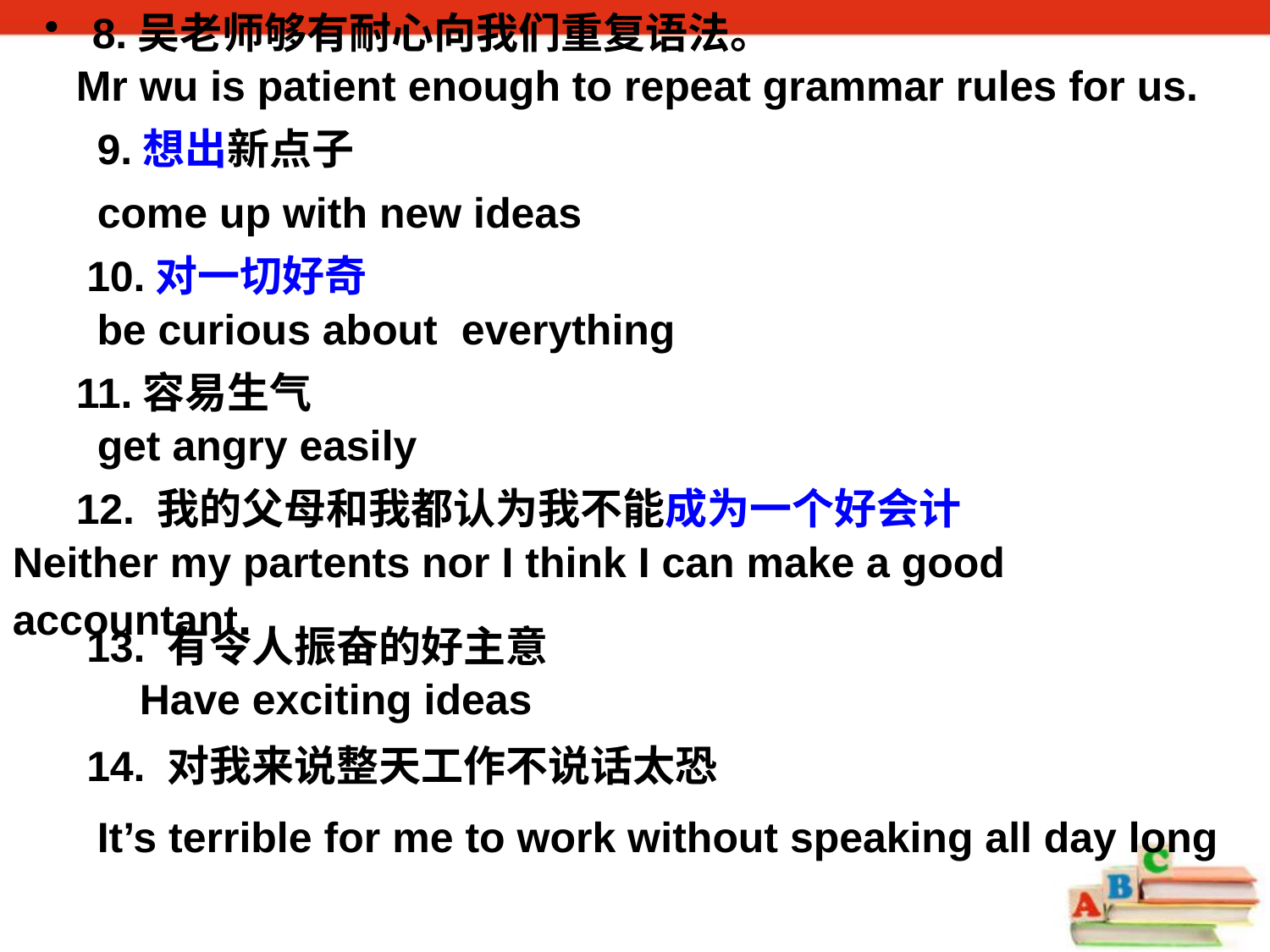

8.吴老师够有耐心向我们重复语法。
Mr wu is patient enough to repeat grammar rules for us.
9.想出新点子
come up with new ideas
10.对一切好奇
be curious about  everything
11.容易生气
get angry easily
12. 我的父母和我都认为我不能成为一个好会计
Neither my partents nor I think I can make a good  accountant.

13. 有令人振奋的好主意

Have exciting ideas
14. 对我来说整天工作不说话太恐

It’s terrible for me to work without speaking all day long